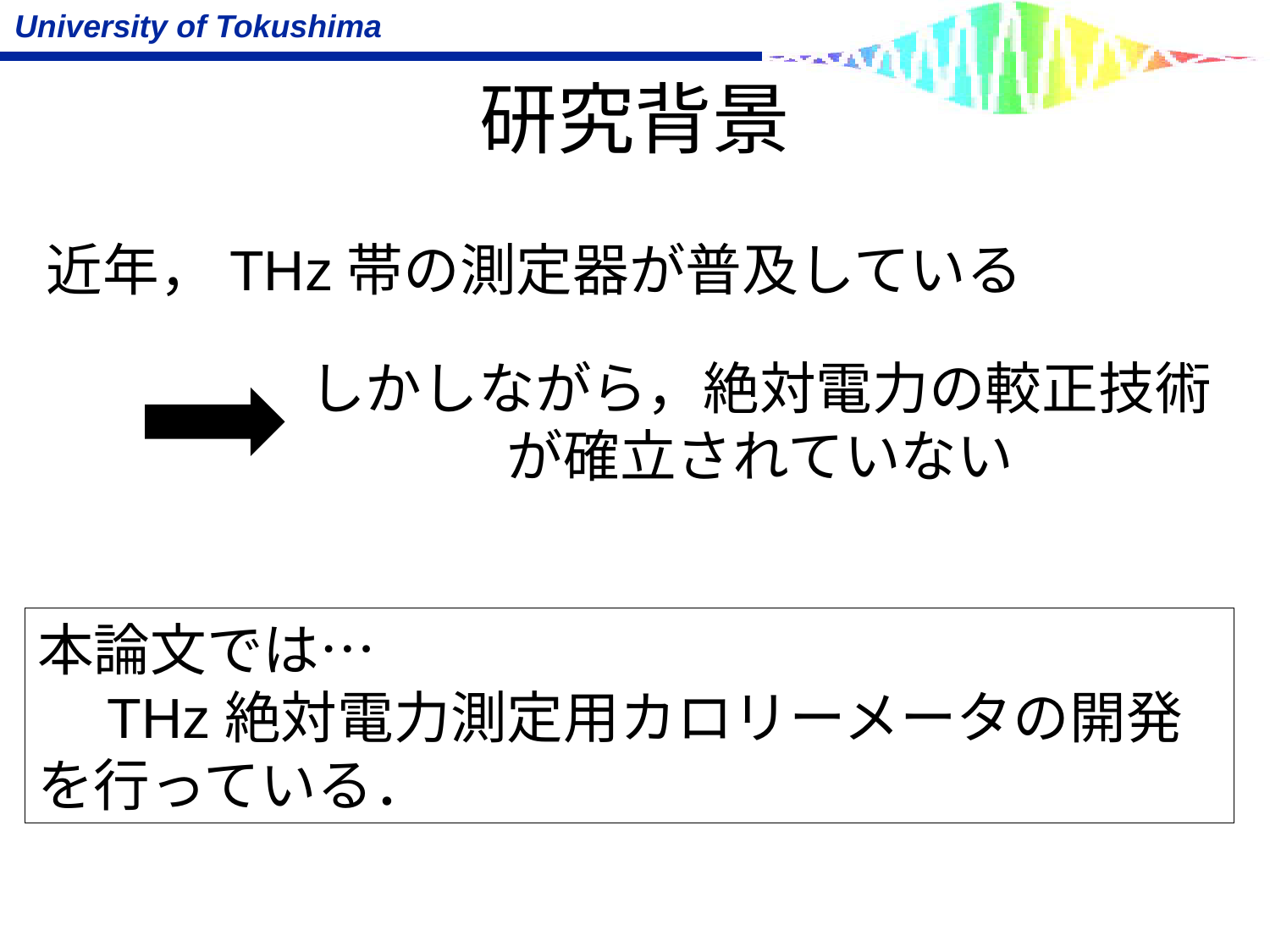

# 研究背景
近年，THz帯の測定器が普及している

しかしながら，絶対電力の較正技術が確立されていない
本論文では…
　THz絶対電力測定用カロリーメータの開発を行っている．